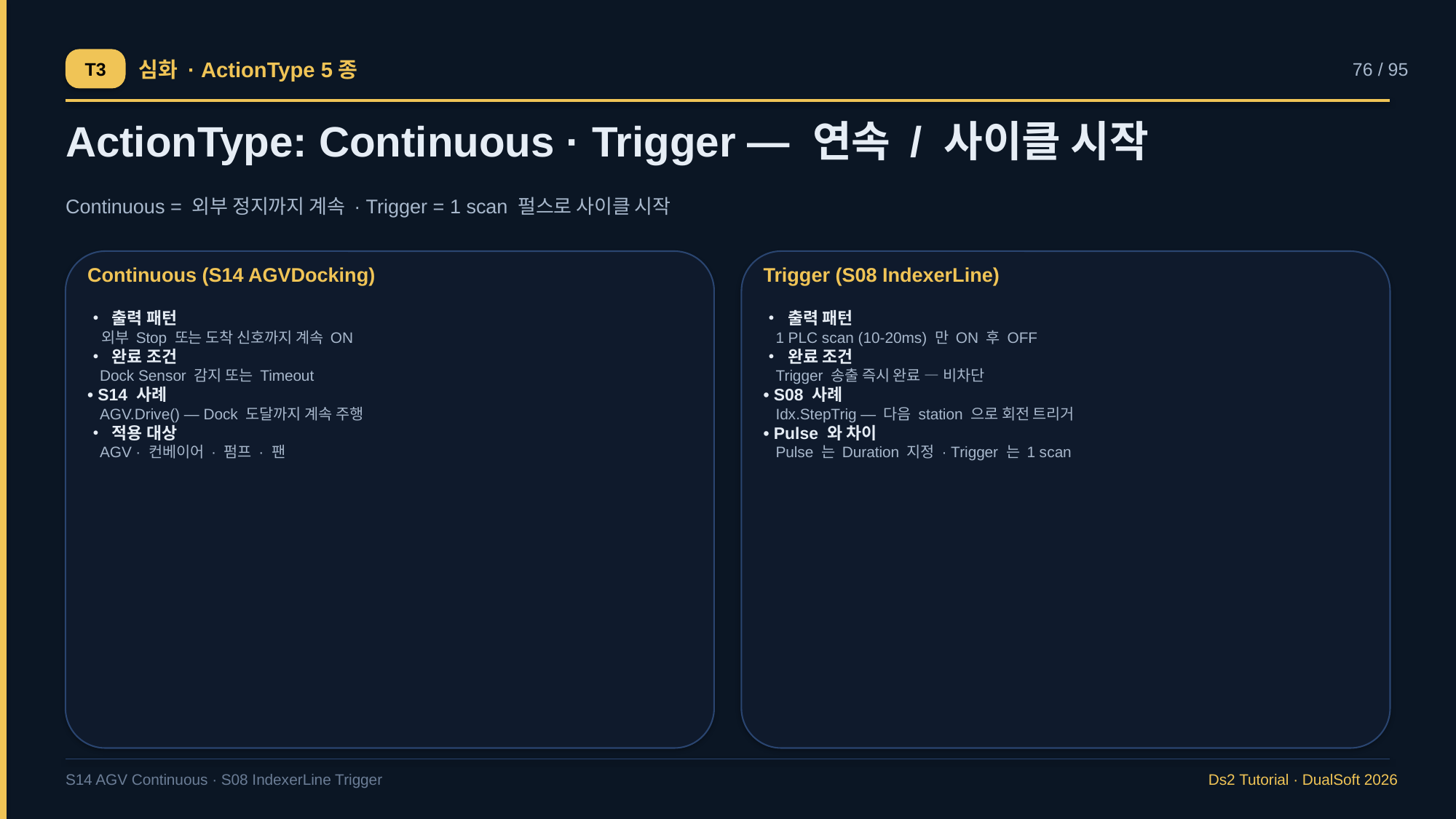

T3
심화 · ActionType 5종
76 / 95
ActionType: Continuous · Trigger — 연속 / 사이클 시작
Continuous = 외부 정지까지 계속 · Trigger = 1 scan 펄스로 사이클 시작

Continuous (S14 AGVDocking)
Trigger (S08 IndexerLine)
• 출력 패턴
   외부 Stop 또는 도착 신호까지 계속 ON
• 완료 조건
   Dock Sensor 감지 또는 Timeout
• S14 사례
   AGV.Drive() — Dock 도달까지 계속 주행
• 적용 대상
   AGV · 컨베이어 · 펌프 · 팬
• 출력 패턴
   1 PLC scan (10-20ms) 만 ON 후 OFF
• 완료 조건
   Trigger 송출 즉시 완료 — 비차단
• S08 사례
   Idx.StepTrig — 다음 station 으로 회전 트리거
• Pulse 와 차이
   Pulse 는 Duration 지정 · Trigger 는 1 scan
S14 AGV Continuous · S08 IndexerLine Trigger
Ds2 Tutorial · DualSoft 2026